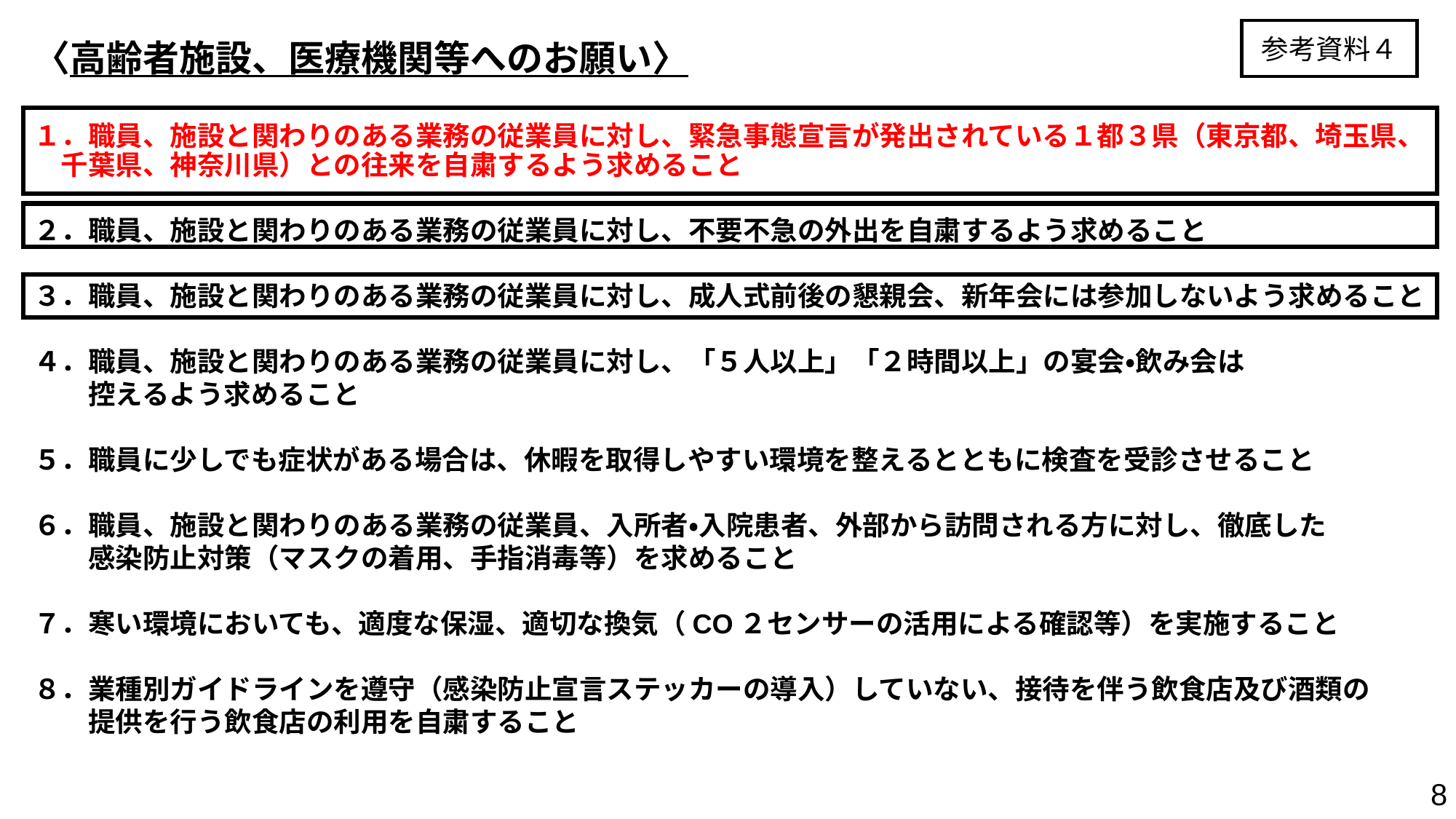

参考資料４
〈高齢者施設、医療機関等へのお願い〉

１．職員、施設と関わりのある業務の従業員に対し、緊急事態宣言が発出されている１都３県（東京都、埼玉県、
　千葉県、神奈川県）との往来を自粛するよう求めること

２．職員、施設と関わりのある業務の従業員に対し、不要不急の外出を自粛するよう求めること

３．職員、施設と関わりのある業務の従業員に対し、成人式前後の懇親会、新年会には参加しないよう求めること

４．職員、施設と関わりのある業務の従業員に対し、「５人以上」「２時間以上」の宴会・飲み会は
　　控えるよう求めること

５．職員に少しでも症状がある場合は、休暇を取得しやすい環境を整えるとともに検査を受診させること

６．職員、施設と関わりのある業務の従業員、入所者・入院患者、外部から訪問される方に対し、徹底した
　　感染防止対策（マスクの着用、手指消毒等）を求めること

７．寒い環境においても、適度な保湿、適切な換気（CO２センサーの活用による確認等）を実施すること

８．業種別ガイドラインを遵守（感染防止宣言ステッカーの導入）していない、接待を伴う飲食店及び酒類の
　　提供を行う飲食店の利用を自粛すること

8